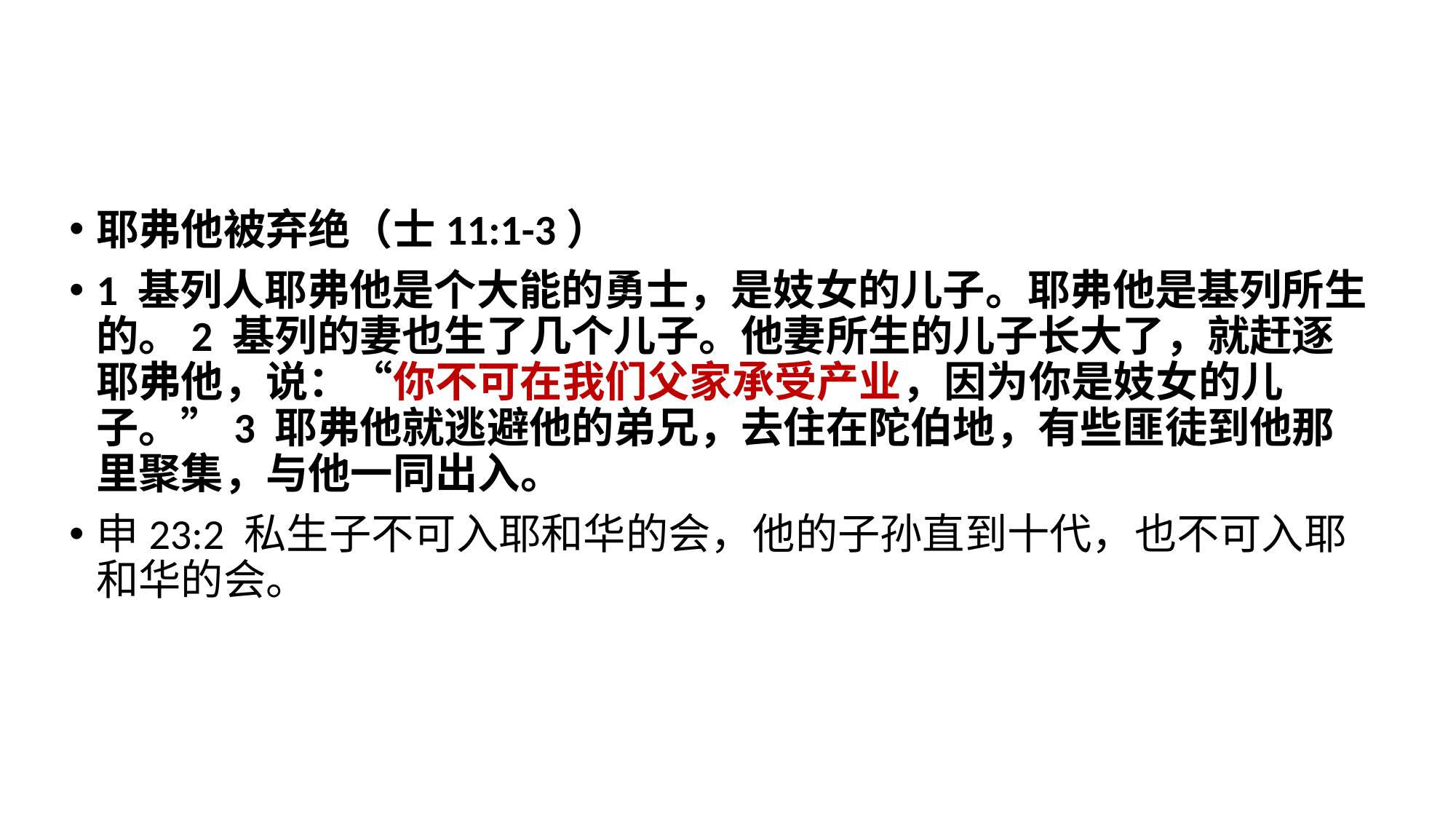

耶弗他被弃绝（士11:1-3）
1 基列人耶弗他是个大能的勇士，是妓女的儿子。耶弗他是基列所生的。2 基列的妻也生了几个儿子。他妻所生的儿子长大了，就赶逐耶弗他，说：“你不可在我们父家承受产业，因为你是妓女的儿子。”3 耶弗他就逃避他的弟兄，去住在陀伯地，有些匪徒到他那里聚集，与他一同出入。
申23:2 私生子不可入耶和华的会，他的子孙直到十代，也不可入耶和华的会。